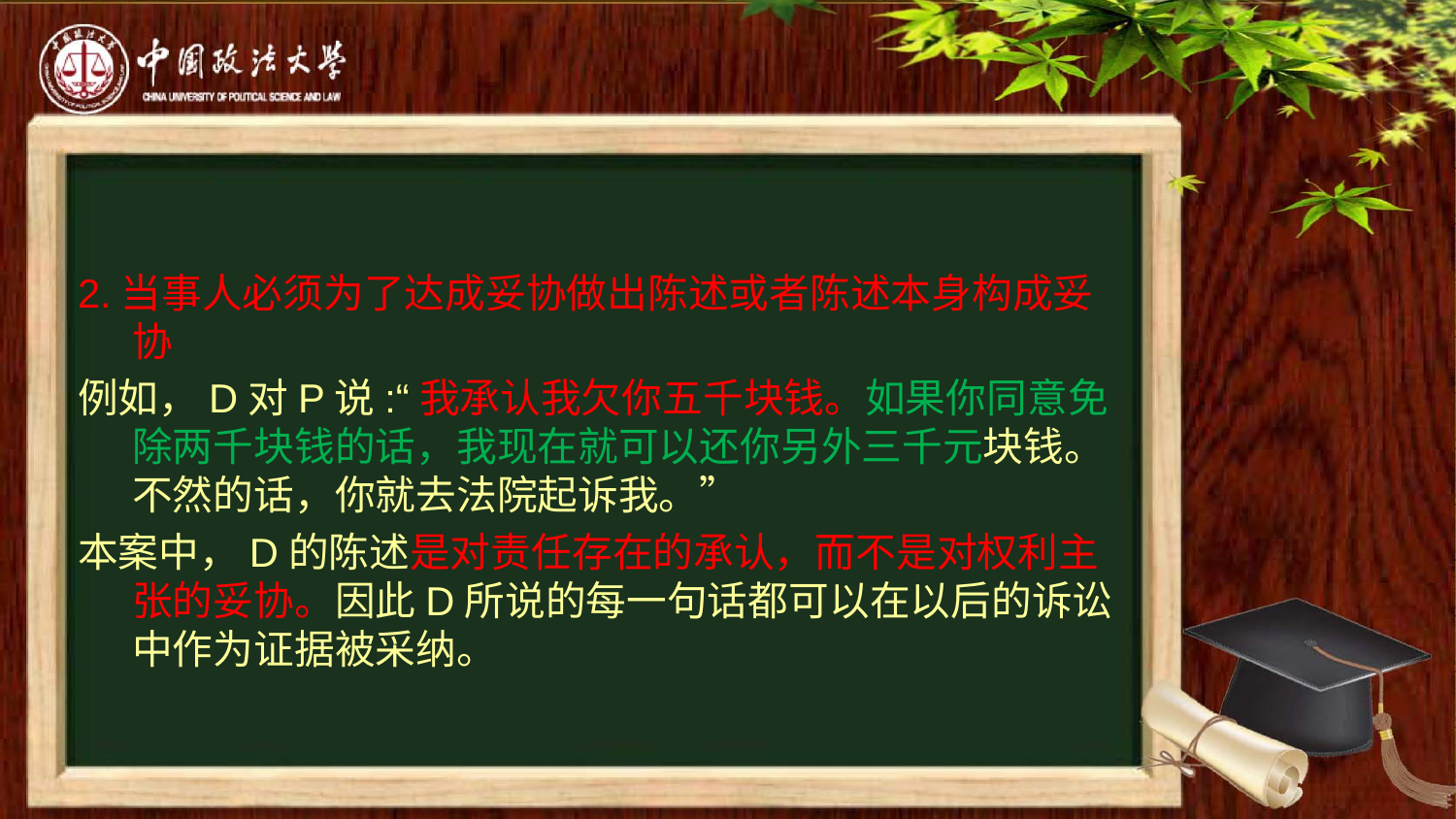

#
2.当事人必须为了达成妥协做出陈述或者陈述本身构成妥协
例如，D对P说:“我承认我欠你五千块钱。如果你同意免除两千块钱的话，我现在就可以还你另外三千元块钱。不然的话，你就去法院起诉我。”
本案中，D的陈述是对责任存在的承认，而不是对权利主张的妥协。因此D所说的每一句话都可以在以后的诉讼中作为证据被采纳。